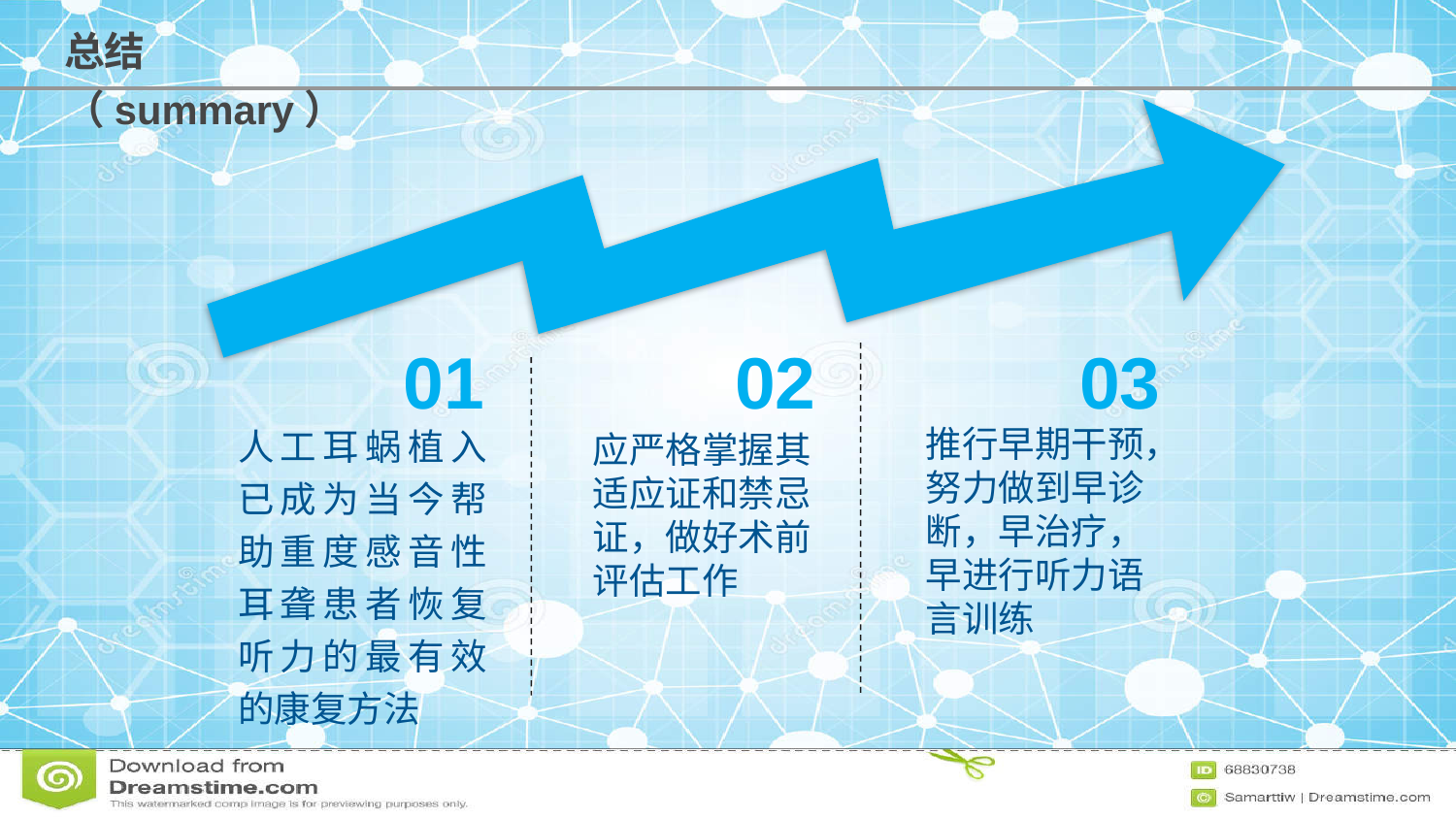

总结（summary）

01
人工耳蜗植入已成为当今帮助重度感音性耳聋患者恢复听力的最有效的康复方法

02
应严格掌握其适应证和禁忌证，做好术前评估工作
03
推行早期干预，努力做到早诊断，早治疗，早进行听力语言训练